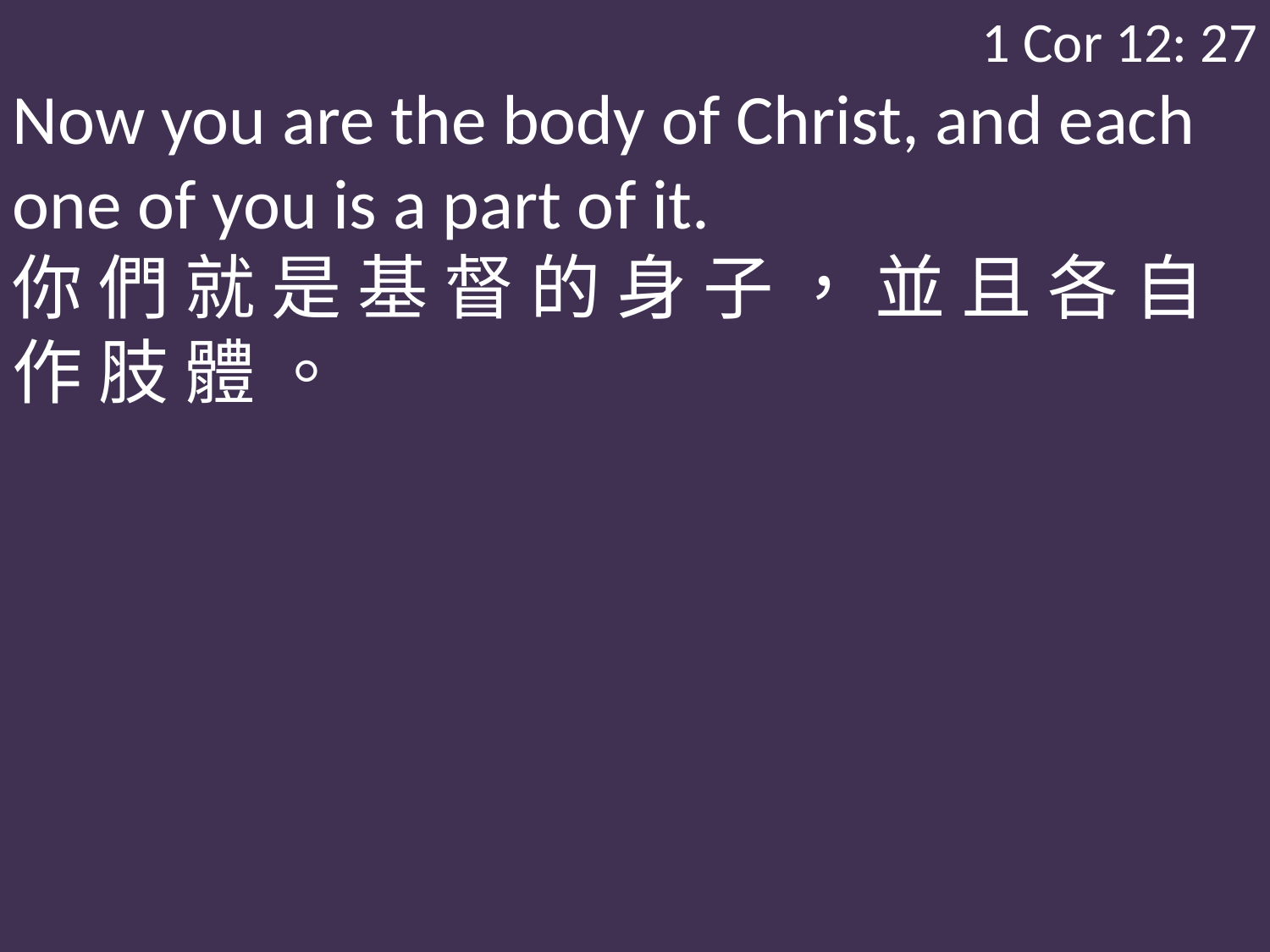

1 Cor 12: 27
Now you are the body of Christ, and each one of you is a part of it.
你 們 就 是 基 督 的 身 子 ， 並 且 各 自 作 肢 體 。